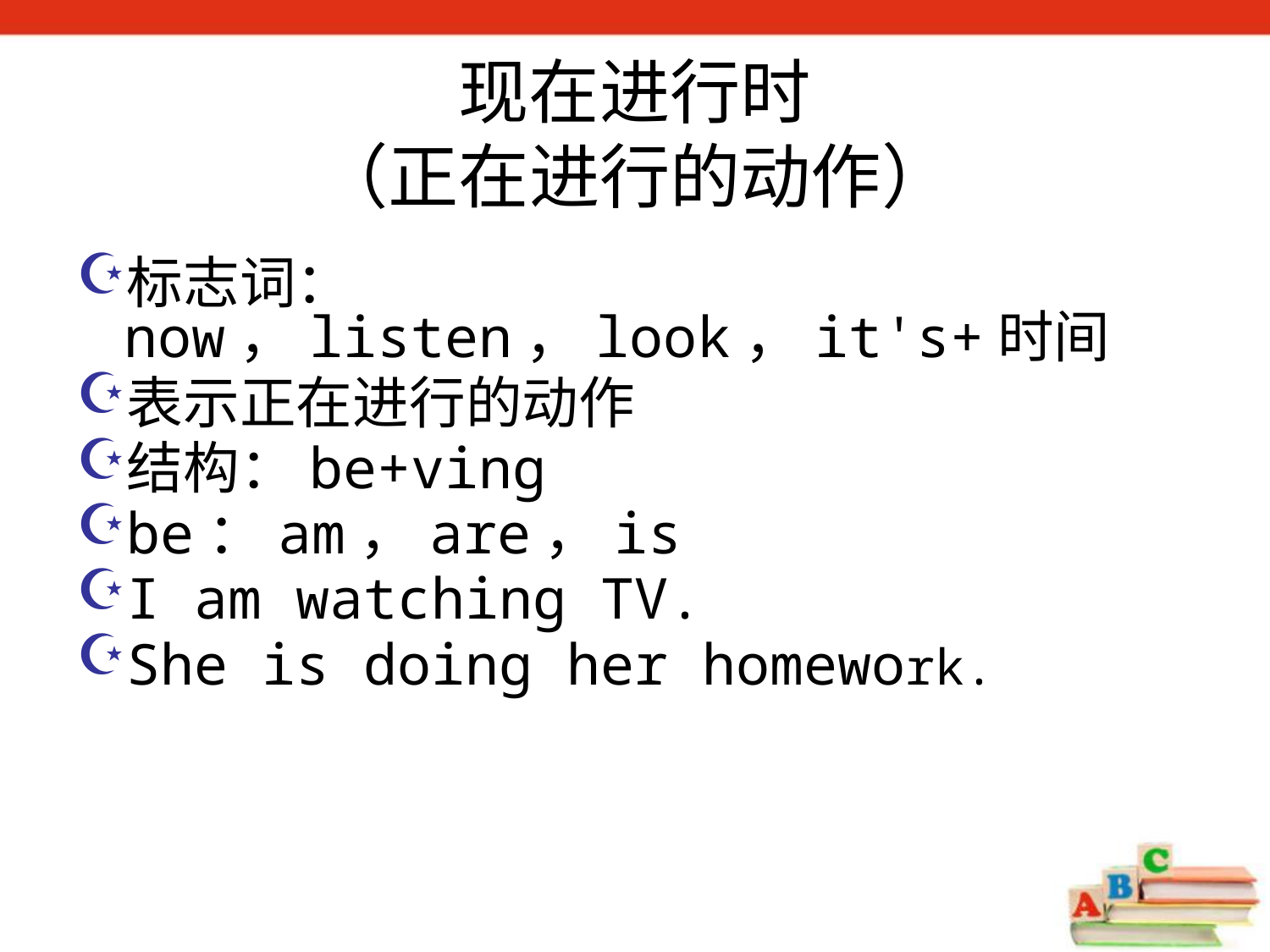

现在进行时
（正在进行的动作）
标志词：now，listen，look，it's+时间
表示正在进行的动作
结构：be+ving
be：am，are，is
I am watching TV.
She is doing her homework.